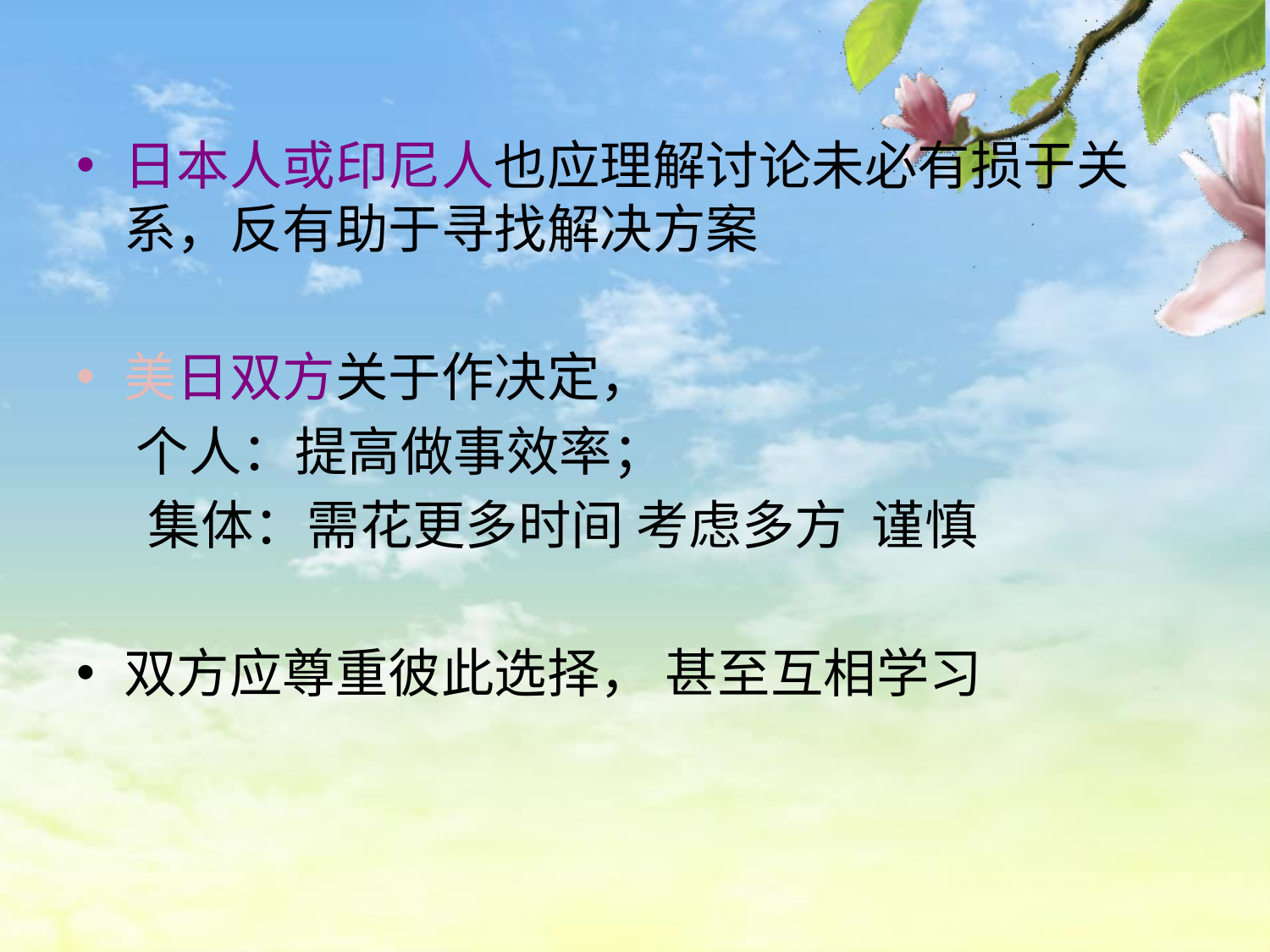

日本人或印尼人也应理解讨论未必有损于关系，反有助于寻找解决方案

美日双方关于作决定，
    个人：提高做事效率；
     集体：需花更多时间 考虑多方  谨慎

双方应尊重彼此选择， 甚至互相学习